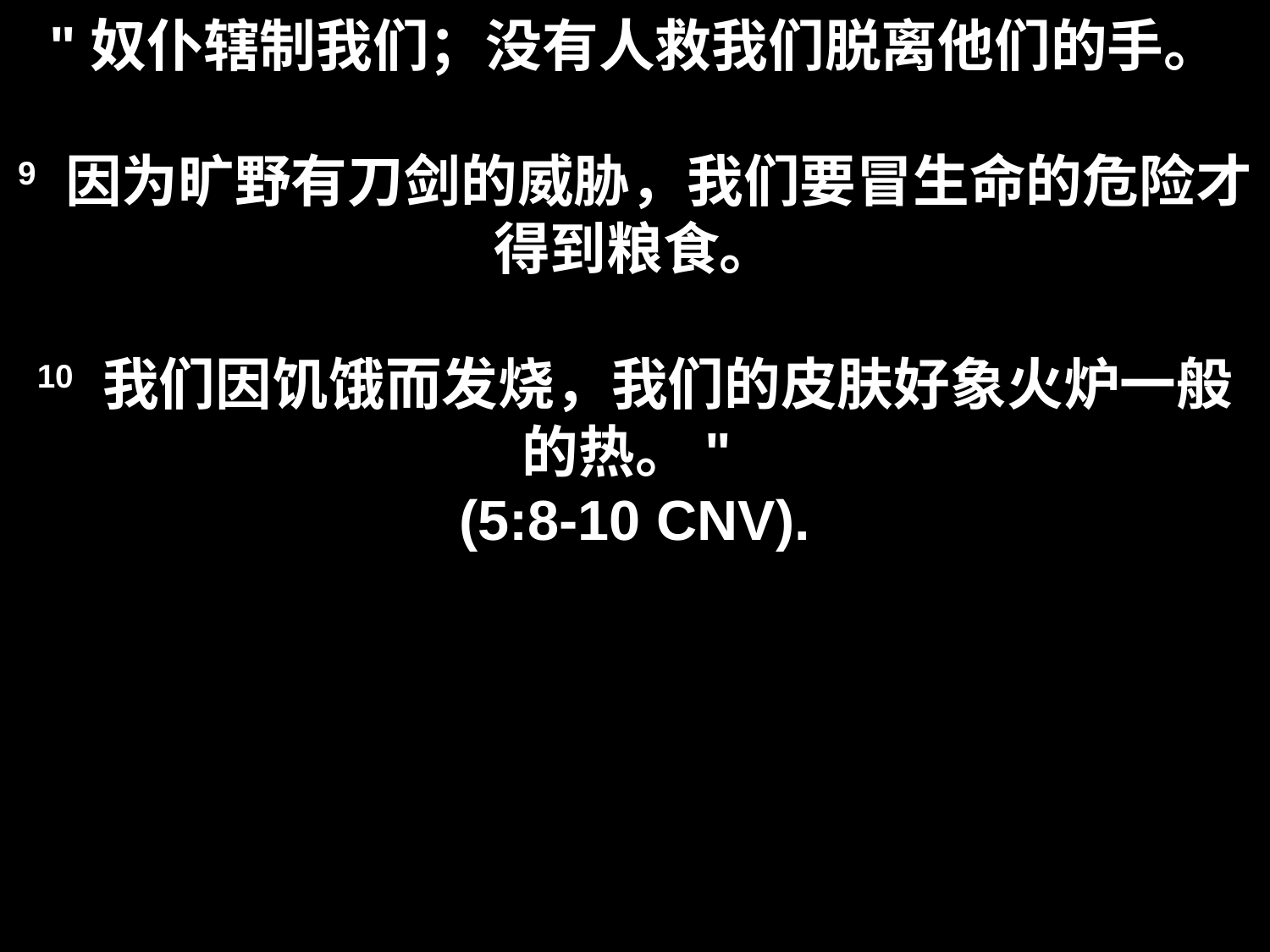

# "奴仆辖制我们；没有人救我们脱离他们的手。 9 因为旷野有刀剑的威胁，我们要冒生命的危险才得到粮食。 10 我们因饥饿而发烧，我们的皮肤好象火炉一般的热。" (5:8-10 CNV).